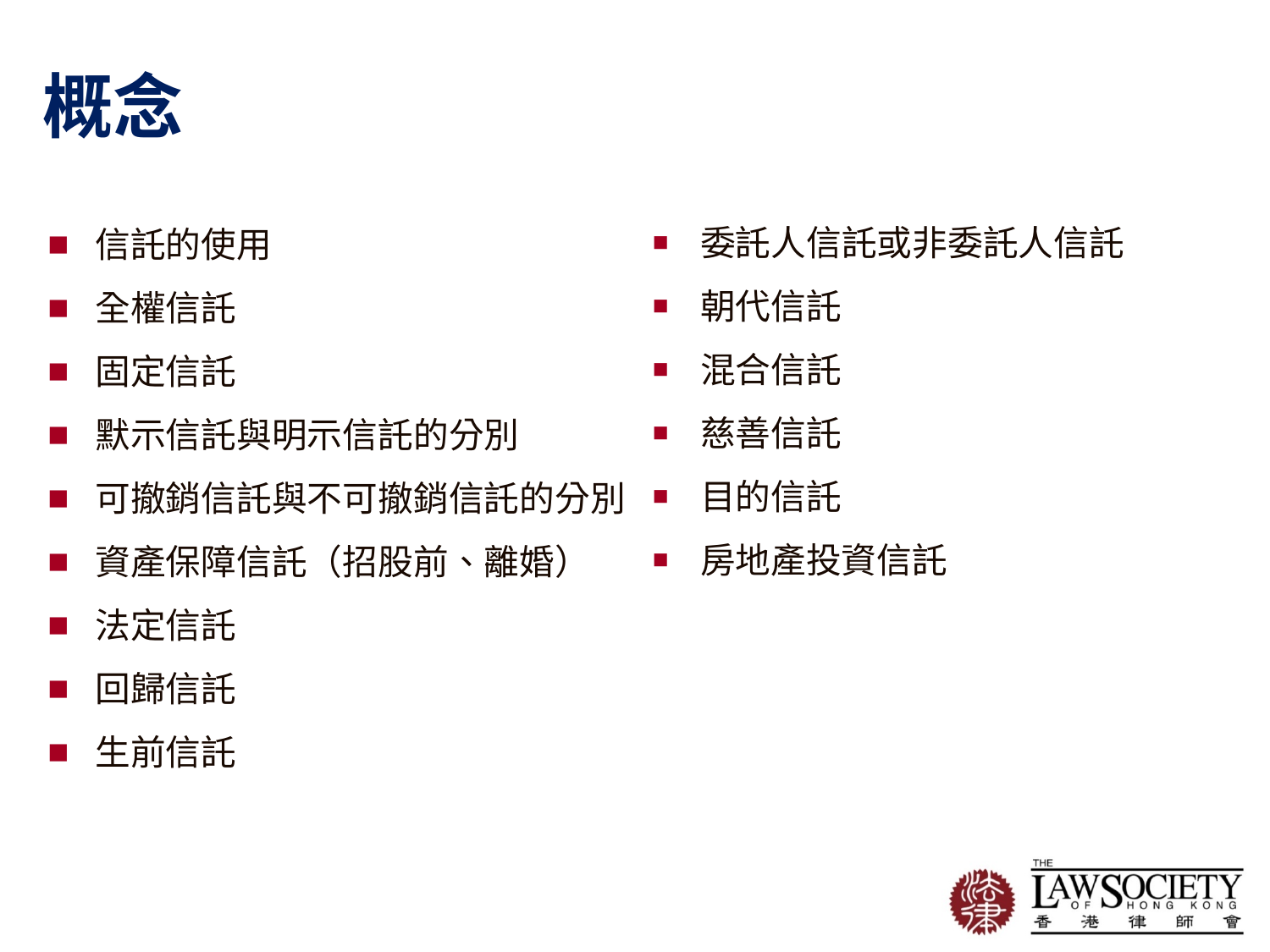

概念
委託人信託或非委託人信託
朝代信託
混合信託
慈善信託
目的信託
房地產投資信託
信託的使用
全權信託
固定信託
默示信託與明示信託的分別
可撤銷信託與不可撤銷信託的分別
資產保障信託（招股前、離婚）
法定信託
回歸信託
生前信託